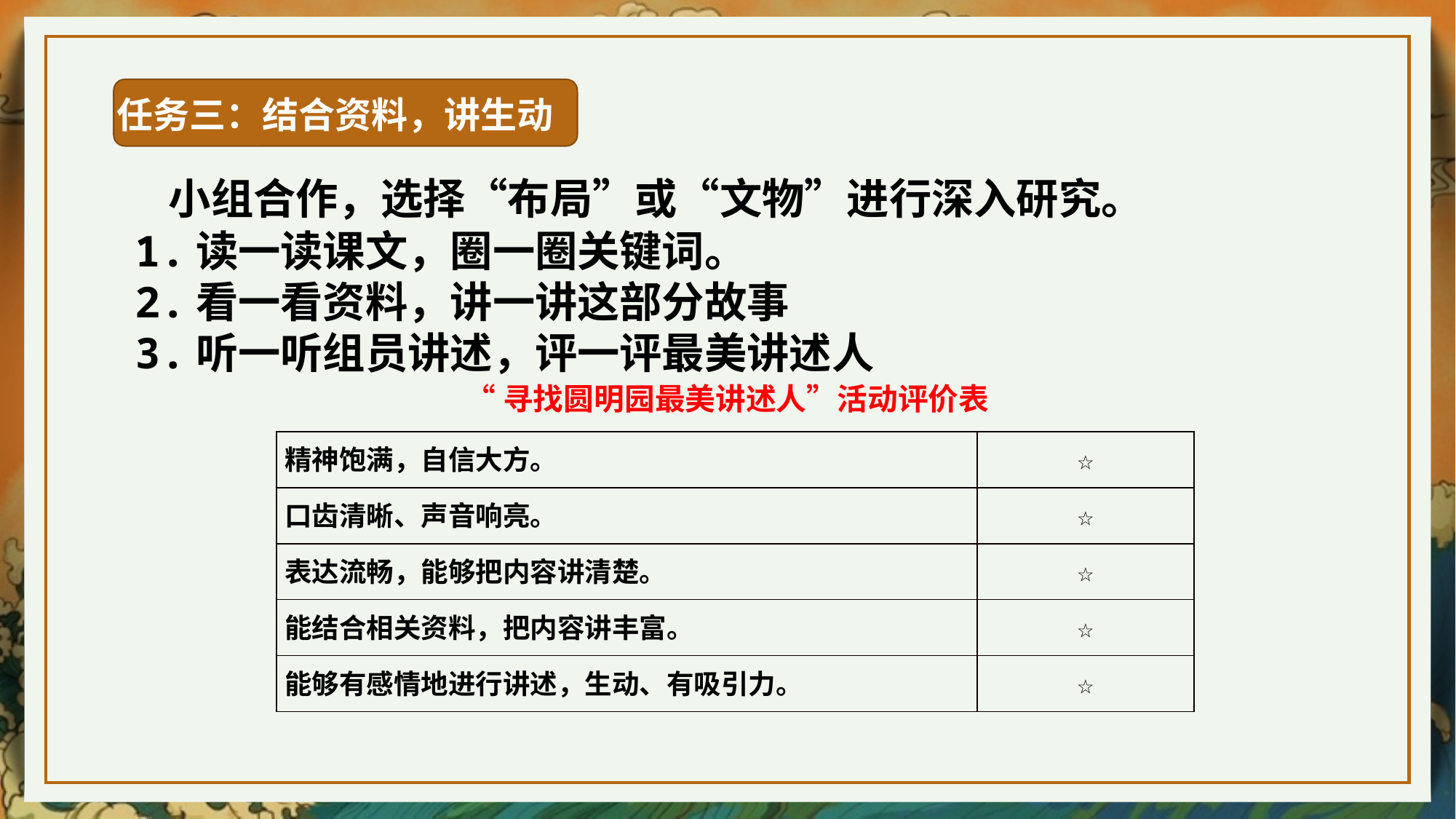

任务三：结合资料，讲生动
  小组合作，选择“布局”或“文物”进行深入研究。
1.读一读课文，圈一圈关键词。
2.看一看资料，讲一讲这部分故事
3.听一听组员讲述，评一评最美讲述人
“寻找圆明园最美讲述人”活动评价表
| 精神饱满，自信大方。 | ☆ |
| --- | --- |
| 口齿清晰、声音响亮。 | ☆ |
| 表达流畅，能够把内容讲清楚。 | ☆ |
| 能结合相关资料，把内容讲丰富。 | ☆ |
| 能够有感情地进行讲述，生动、有吸引力。 | ☆ |